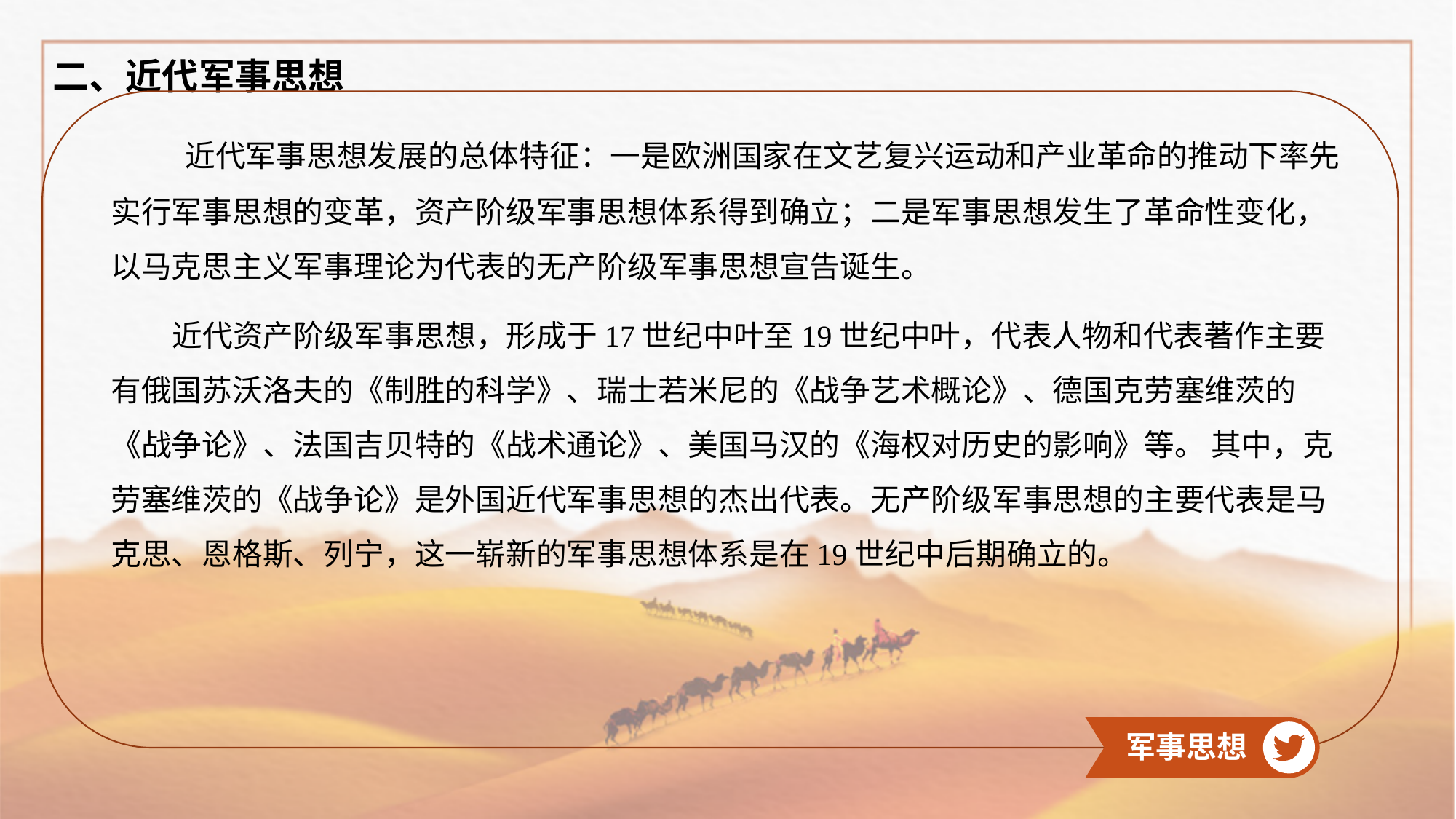

二、近代军事思想

        近代军事思想发展的总体特征：一是欧洲国家在文艺复兴运动和产业革命的推动下率先 实行军事思想的变革，资产阶级军事思想体系得到确立；二是军事思想发生了革命性变化，以马克思主义军事理论为代表的无产阶级军事思想宣告诞生。
        近代资产阶级军事思想，形成于17世纪中叶至19世纪中叶，代表人物和代表著作主要有俄国苏沃洛夫的《制胜的科学》、瑞士若米尼的《战争艺术概论》、德国克劳塞维茨的《战争论》、法国吉贝特的《战术通论》、美国马汉的《海权对历史的影响》等。 其中，克劳塞维茨的《战争论》是外国近代军事思想的杰出代表。无产阶级军事思想的主要代表是马克思、恩格斯、列宁，这一崭新的军事思想体系是在19世纪中后期确立的。

军事思想